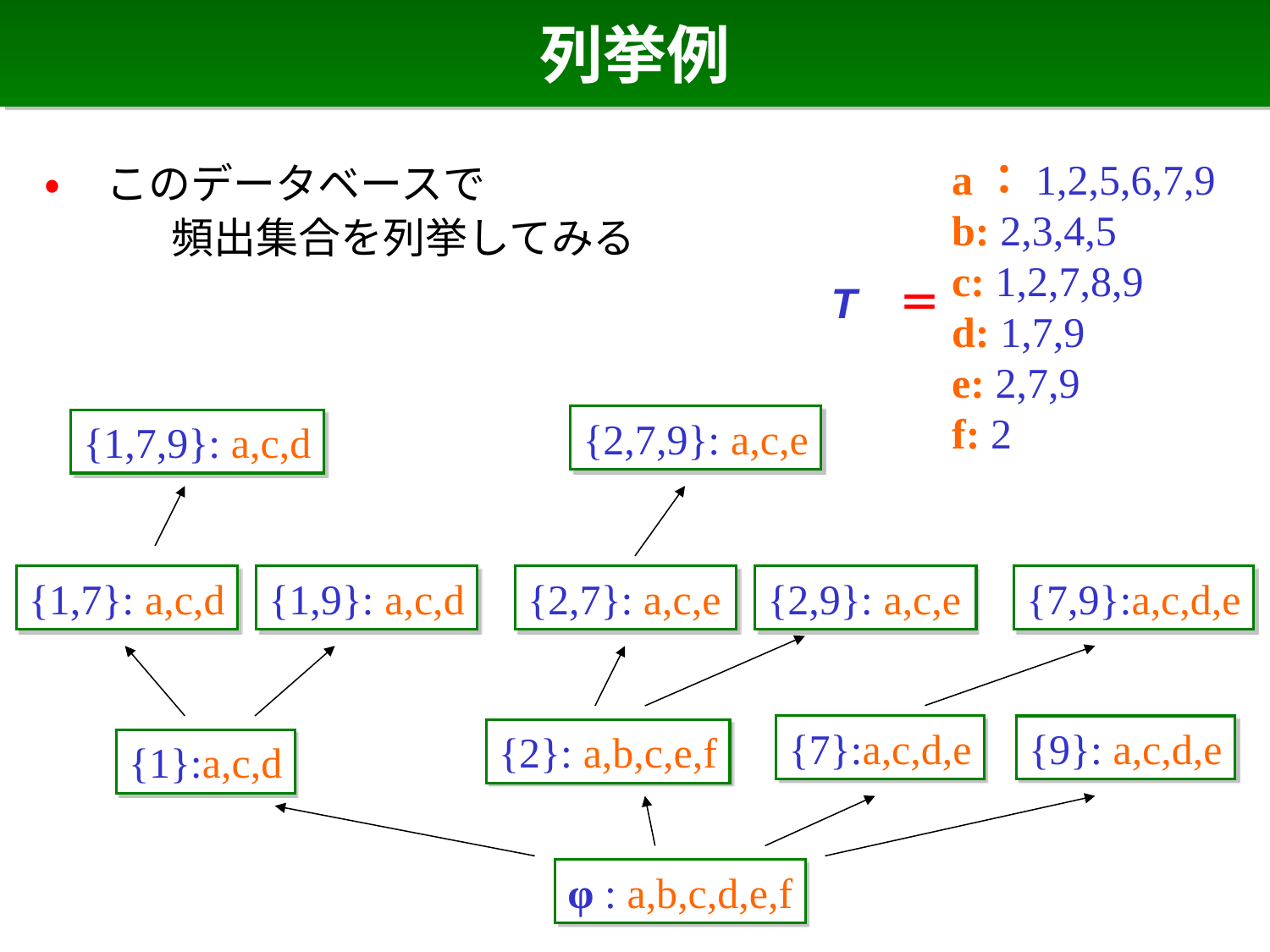

# 列挙例
a：1,2,5,6,7,9
b: 2,3,4,5
c: 1,2,7,8,9
d: 1,7,9
e: 2,7,9
f: 2
• このデータベースで
　　　頻出集合を列挙してみる
T   ＝
{2,7,9}: a,c,e
{1,7,9}: a,c,d

{1,7}: a,c,d
{1,9}: a,c,d
{2,7}: a,c,e
{2,9}: a,c,e
{7,9}:a,c,d,e

{7}:a,c,d,e
{9}: a,c,d,e
{2}: a,b,c,e,f
{1}:a,c,d

φ : a,b,c,d,e,f